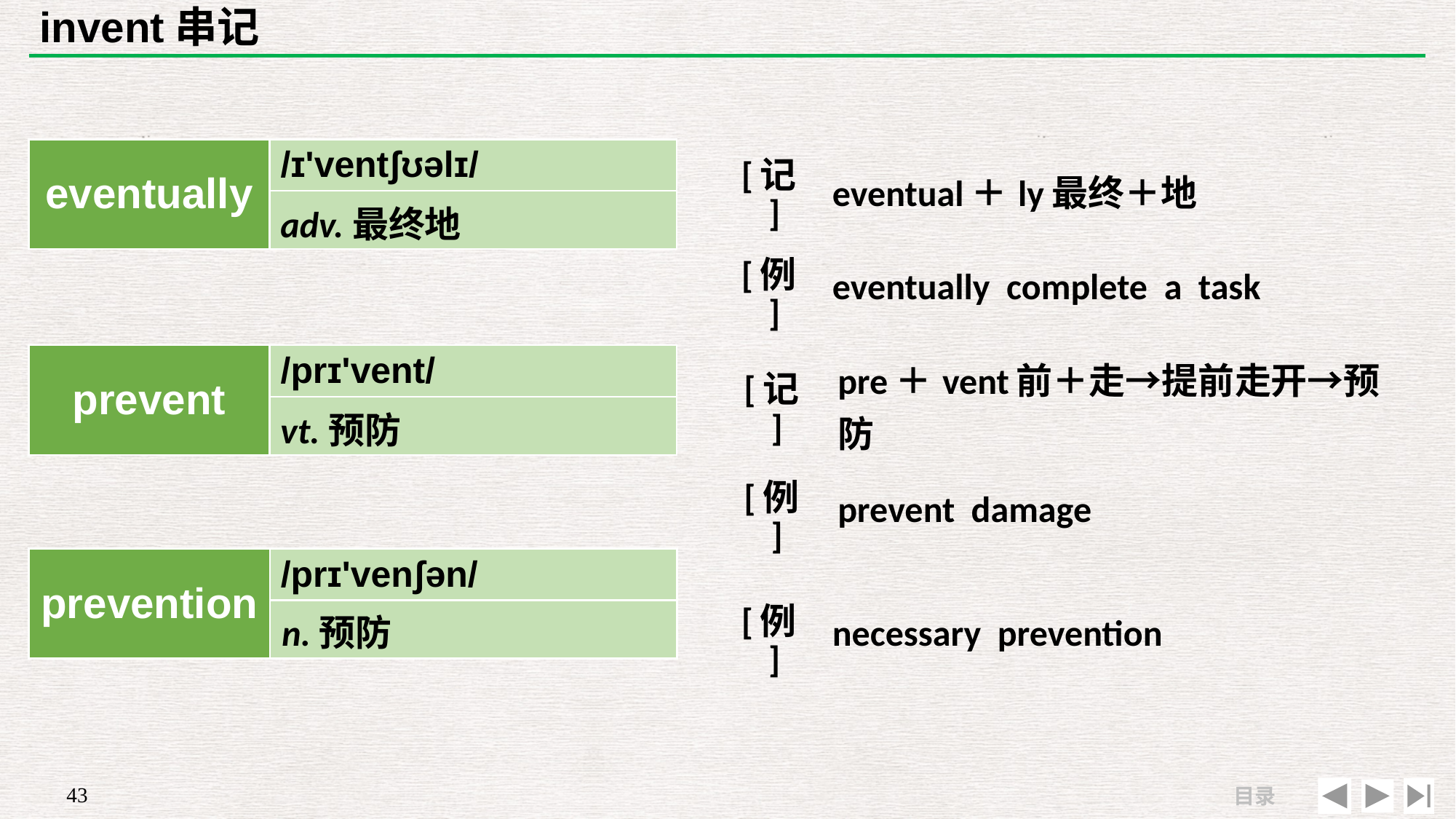

# invent串记

| eventually | /ɪ'ventʃʊəlɪ/ |
| --- | --- |
|  |  |
| [记] | eventual＋ly最终＋地 |
| --- | --- |
| [例] | eventually complete a task |
adv.最终地
| prevent | /prɪ'vent/ |
| --- | --- |
|  |  |
| [记] | pre＋vent前＋走→提前走开→预防 |
| --- | --- |
| [例] | prevent damage |
vt.预防
|  |  |
| --- | --- |
| [例] | necessary prevention |
| prevention | /prɪ'venʃən/ |
| --- | --- |
|  |  |
n.预防